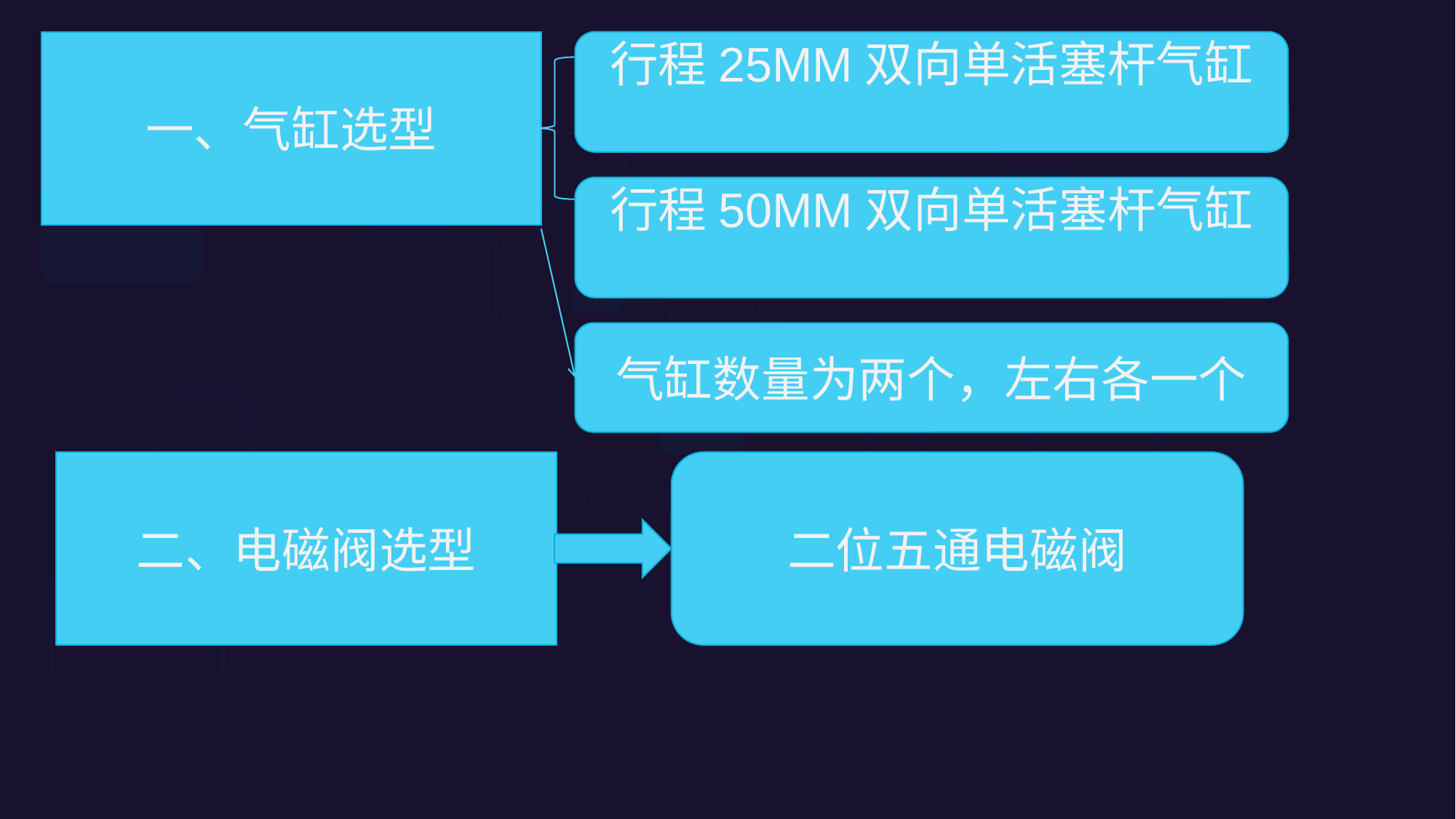

一、气缸选型
行程25MM双向单活塞杆气缸

行程50MM双向单活塞杆气缸

气缸数量为两个，左右各一个
二、电磁阀选型
二位五通电磁阀